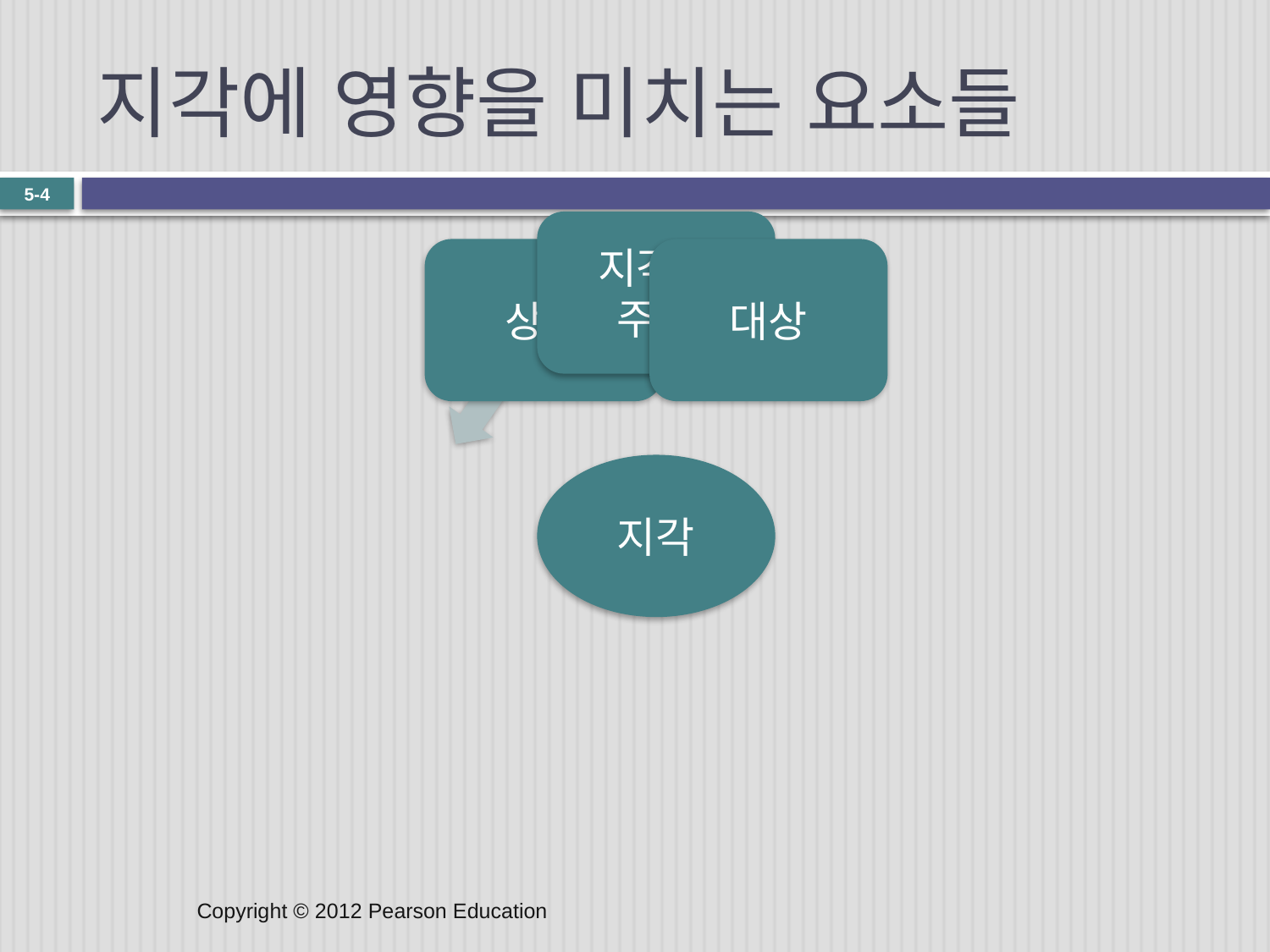

# 지각에 영향을 미치는 요소들
5-4
지각
상황
대상